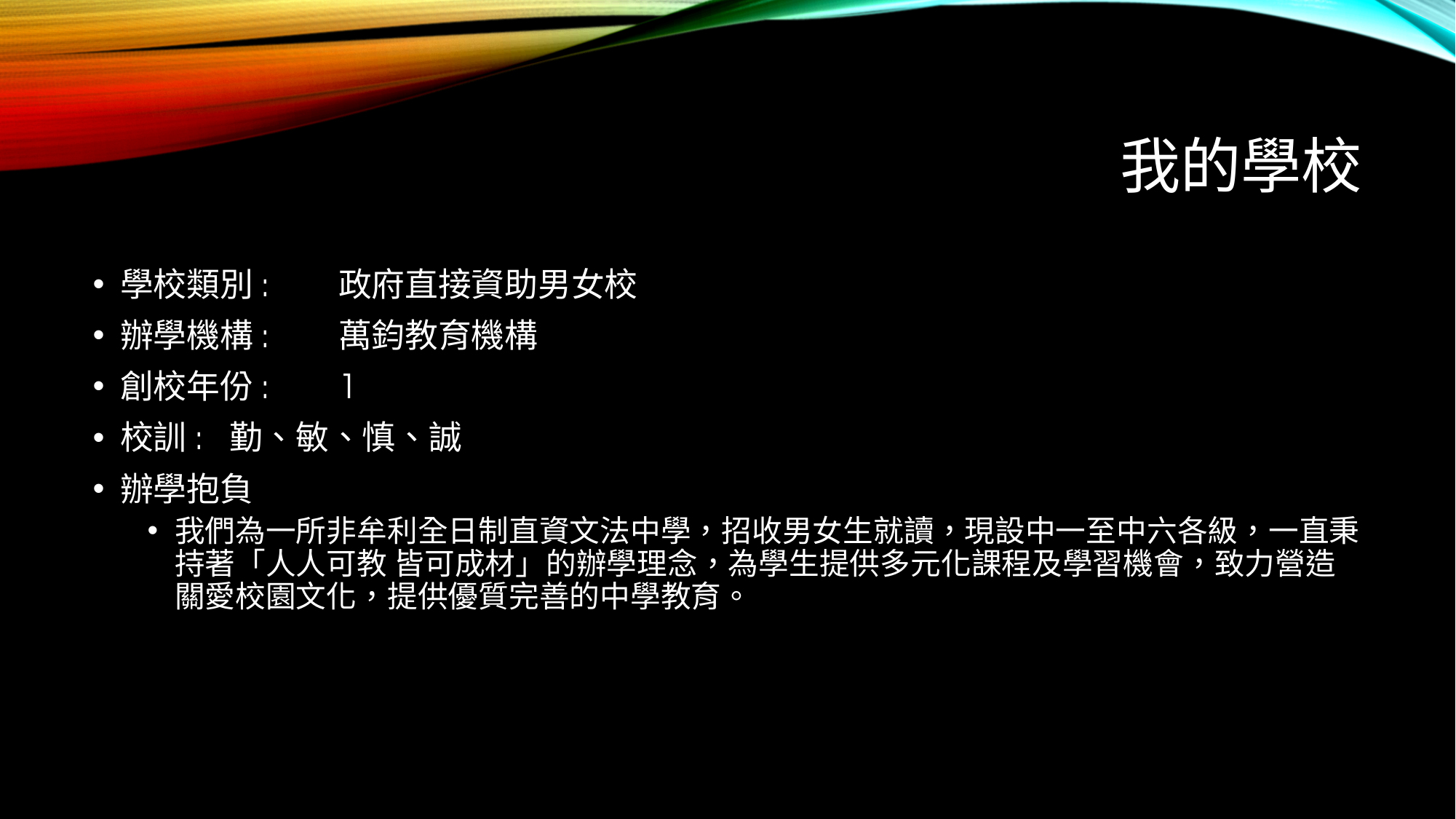

# 我的學校
學校類別:	政府直接資助男女校
辦學機構:	萬鈞教育機構
創校年份:	1
校訓:	勤、敏、慎、誠
辦學抱負
我們為一所非牟利全日制直資文法中學，招收男女生就讀，現設中一至中六各級，一直秉持著「人人可教 皆可成材」的辦學理念，為學生提供多元化課程及學習機會，致力營造關愛校園文化，提供優質完善的中學教育。